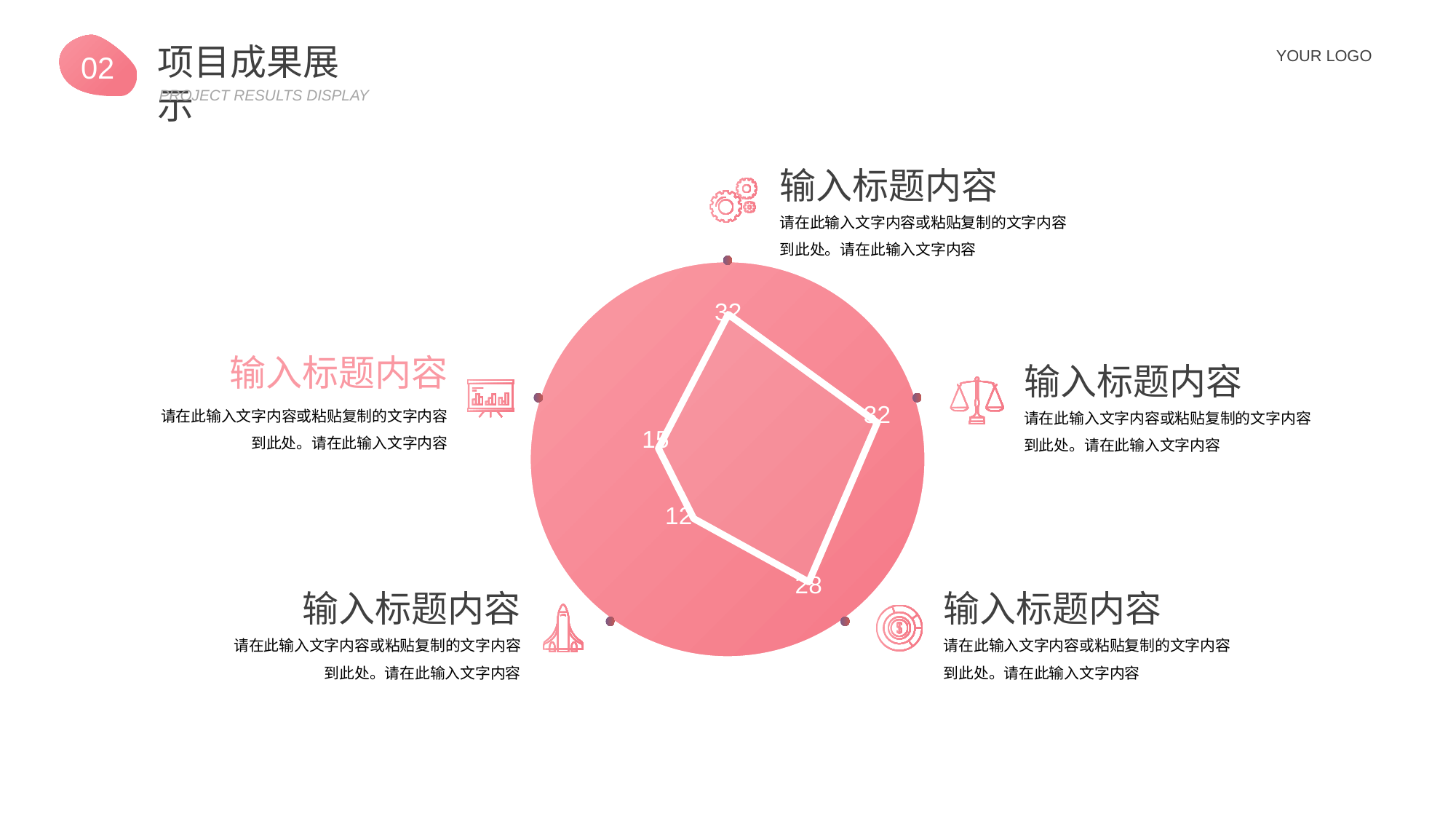

02
项目成果展示
YOUR LOGO
PROJECT RESULTS DISPLAY
输入标题内容

请在此输入文字内容或粘贴复制的文字内容到此处。请在此输入文字内容

### Chart

| Category | Series 1 |
|---|---|
| A | 32.0 |
| B | 32.0 |
| C | 28.0 |
| D | 12.0 |
| E | 15.0 |

输入标题内容

请在此输入文字内容或粘贴复制的文字内容到此处。请在此输入文字内容
输入标题内容

请在此输入文字内容或粘贴复制的文字内容到此处。请在此输入文字内容
输入标题内容

请在此输入文字内容或粘贴复制的文字内容到此处。请在此输入文字内容
输入标题内容

请在此输入文字内容或粘贴复制的文字内容到此处。请在此输入文字内容